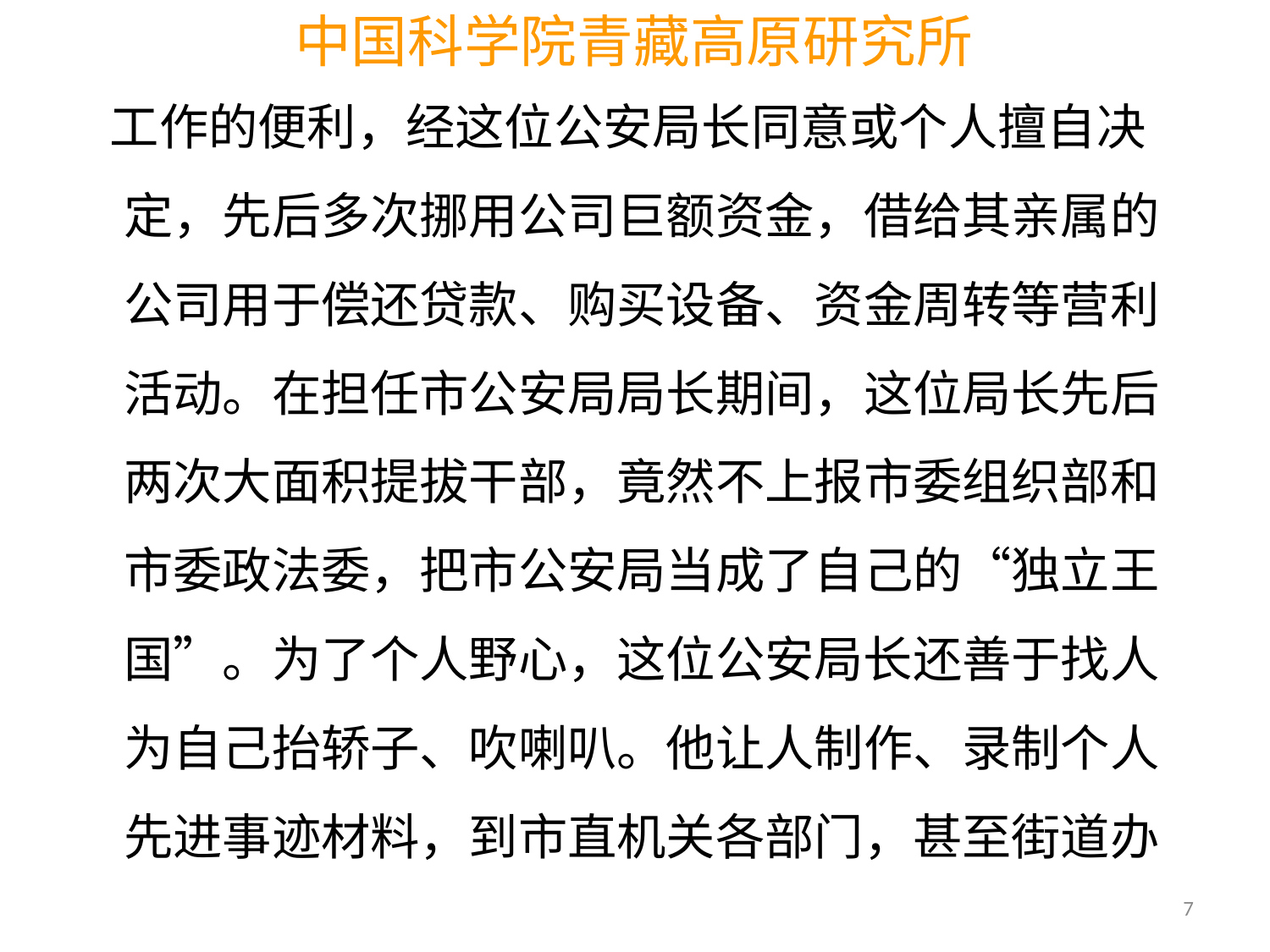

工作的便利，经这位公安局长同意或个人擅自决定，先后多次挪用公司巨额资金，借给其亲属的公司用于偿还贷款、购买设备、资金周转等营利活动。在担任市公安局局长期间，这位局长先后两次大面积提拔干部，竟然不上报市委组织部和市委政法委，把市公安局当成了自己的“独立王国”。为了个人野心，这位公安局长还善于找人为自己抬轿子、吹喇叭。他让人制作、录制个人先进事迹材料，到市直机关各部门，甚至街道办
7